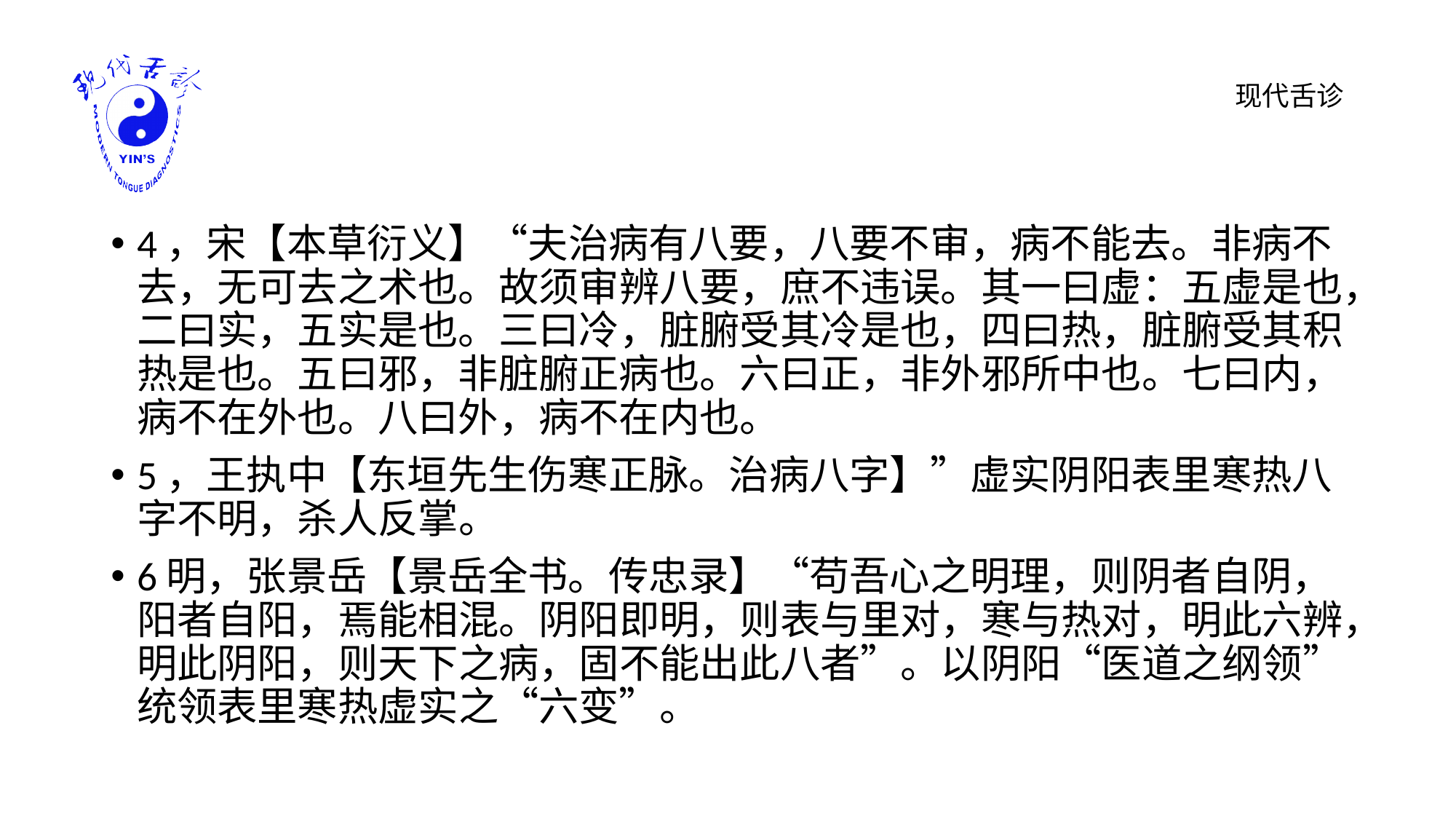

4，宋【本草衍义】“夫治病有八要，八要不审，病不能去。非病不去，无可去之术也。故须审辨八要，庶不违误。其一曰虚：五虚是也，二曰实，五实是也。三曰冷，脏腑受其冷是也，四曰热，脏腑受其积热是也。五曰邪，非脏腑正病也。六曰正，非外邪所中也。七曰内，病不在外也。八曰外，病不在内也。
5，王执中【东垣先生伤寒正脉。治病八字】”虚实阴阳表里寒热八字不明，杀人反掌。
6明，张景岳【景岳全书。传忠录】“苟吾心之明理，则阴者自阴，阳者自阳，焉能相混。阴阳即明，则表与里对，寒与热对，明此六辨，明此阴阳，则天下之病，固不能出此八者”。以阴阳“医道之纲领”统领表里寒热虚实之“六变”。